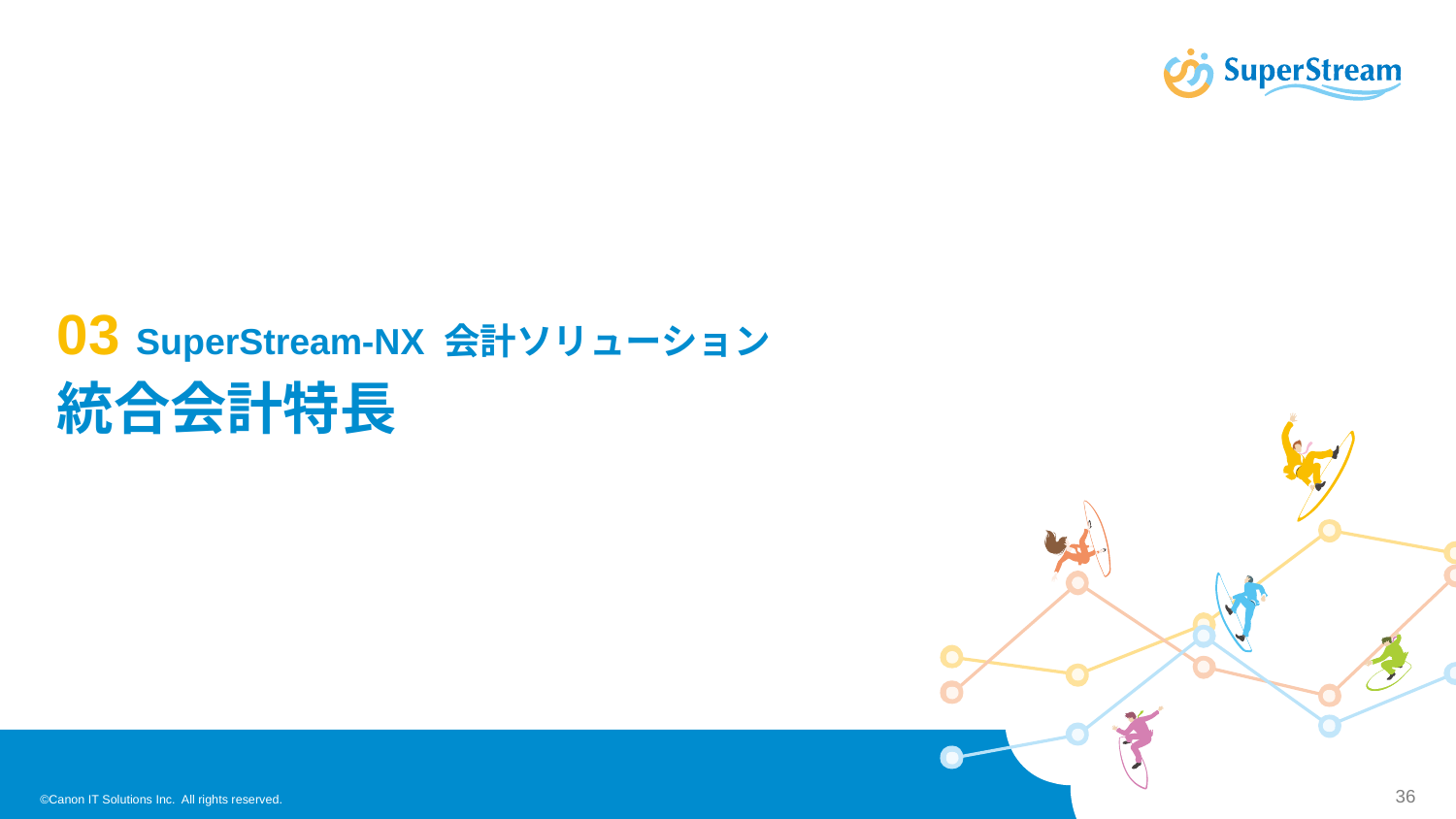

# 03 SuperStream-NX 会計ソリューション 統合会計特長
©Canon IT Solutions Inc.  All rights reserved.
36